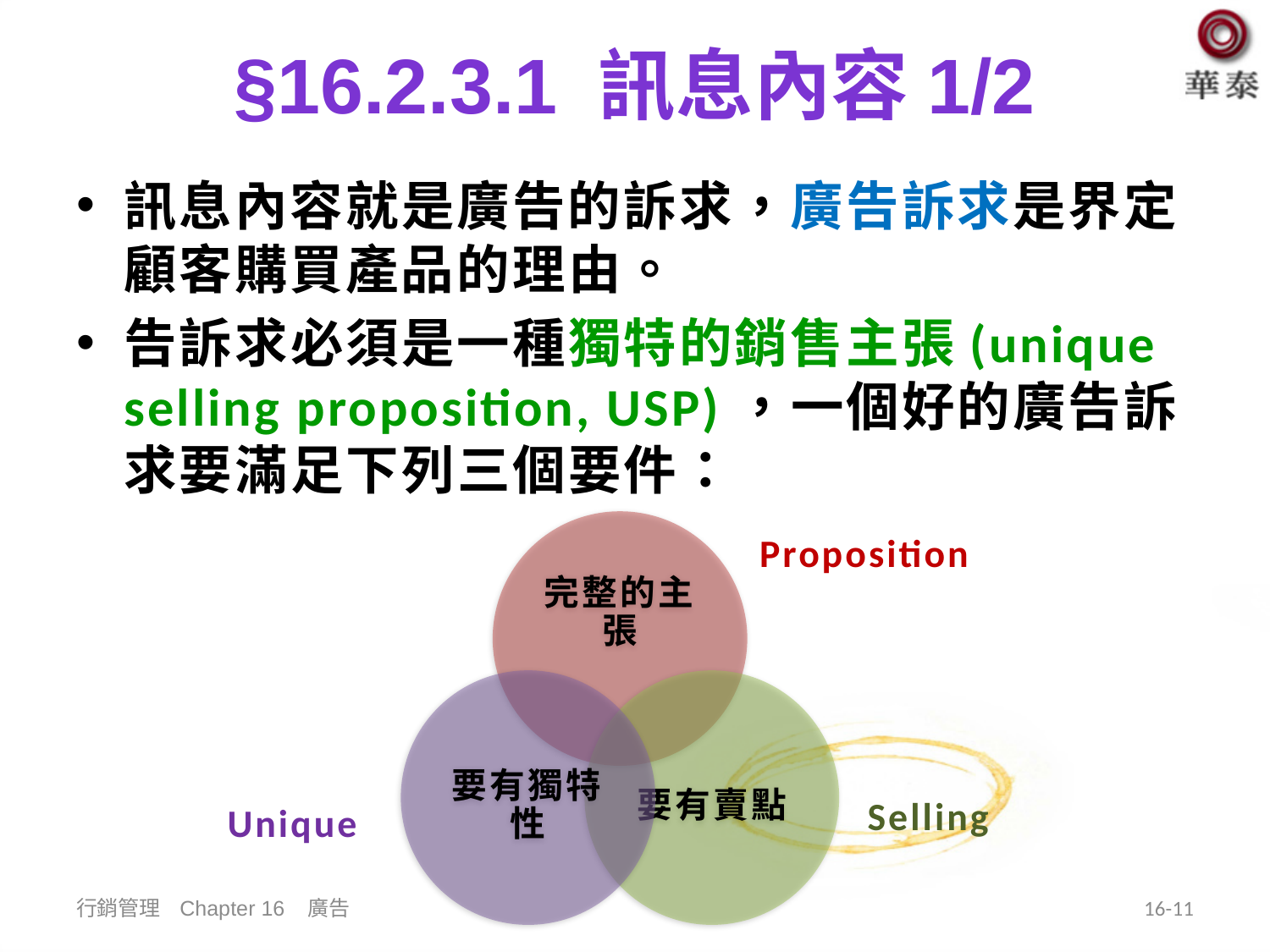

# §16.2.3.1 訊息內容1/2
訊息內容就是廣告的訴求，廣告訴求是界定顧客購買產品的理由。
告訴求必須是一種獨特的銷售主張(unique selling proposition, USP)，一個好的廣告訴求要滿足下列三個要件：
完整的主張
要有賣點
要有獨特性
Proposition
Selling
Unique
行銷管理   Chapter 16   廣告
16-11